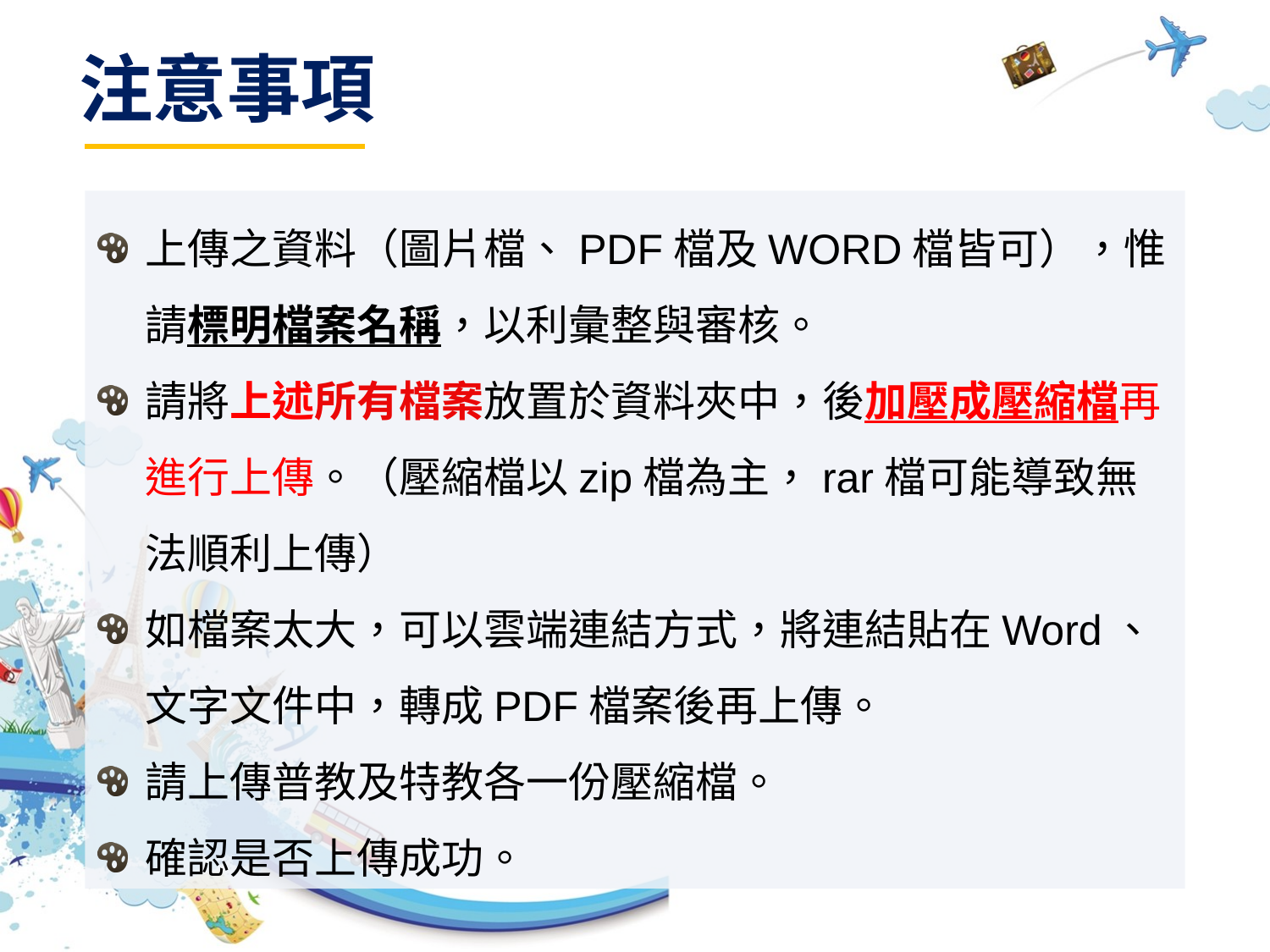

注意事項
上傳之資料（圖片檔、PDF檔及WORD檔皆可），惟請標明檔案名稱，以利彙整與審核。
請將上述所有檔案放置於資料夾中，後加壓成壓縮檔再進行上傳。（壓縮檔以zip檔為主，rar檔可能導致無法順利上傳）
如檔案太大，可以雲端連結方式，將連結貼在Word、文字文件中，轉成PDF檔案後再上傳。
請上傳普教及特教各一份壓縮檔。
確認是否上傳成功。